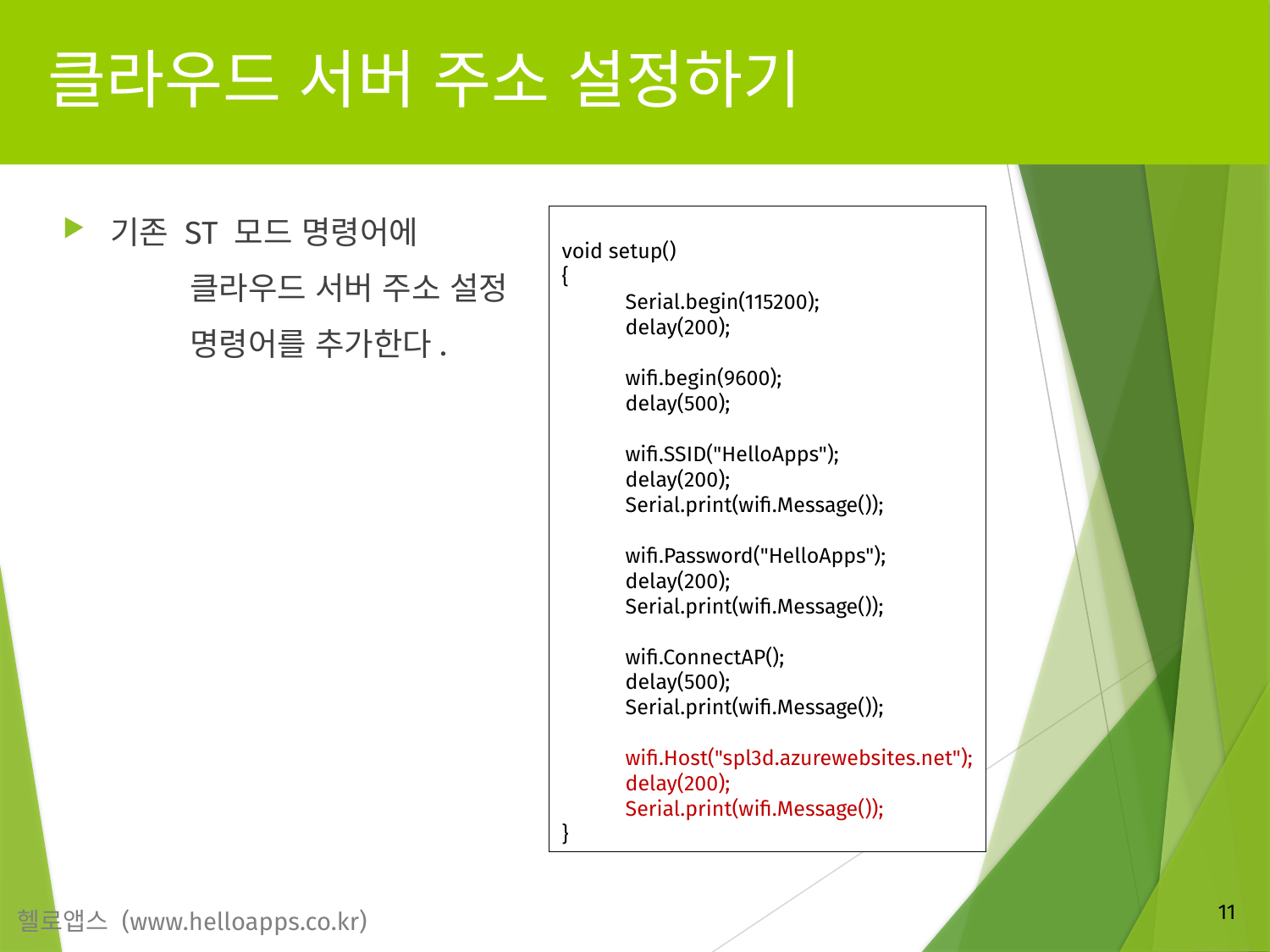

# 클라우드 서버 주소 설정하기
기존 ST 모드 명령어에
	클라우드 서버 주소 설정
	명령어를 추가한다.

void setup()
{
Serial.begin(115200);
delay(200);

wifi.begin(9600);
delay(500);

wifi.SSID("HelloApps");
delay(200);
Serial.print(wifi.Message());

wifi.Password("HelloApps");
delay(200);
Serial.print(wifi.Message());

wifi.ConnectAP();
delay(500);
Serial.print(wifi.Message());

wifi.Host("spl3d.azurewebsites.net");
delay(200);
Serial.print(wifi.Message());
}
11